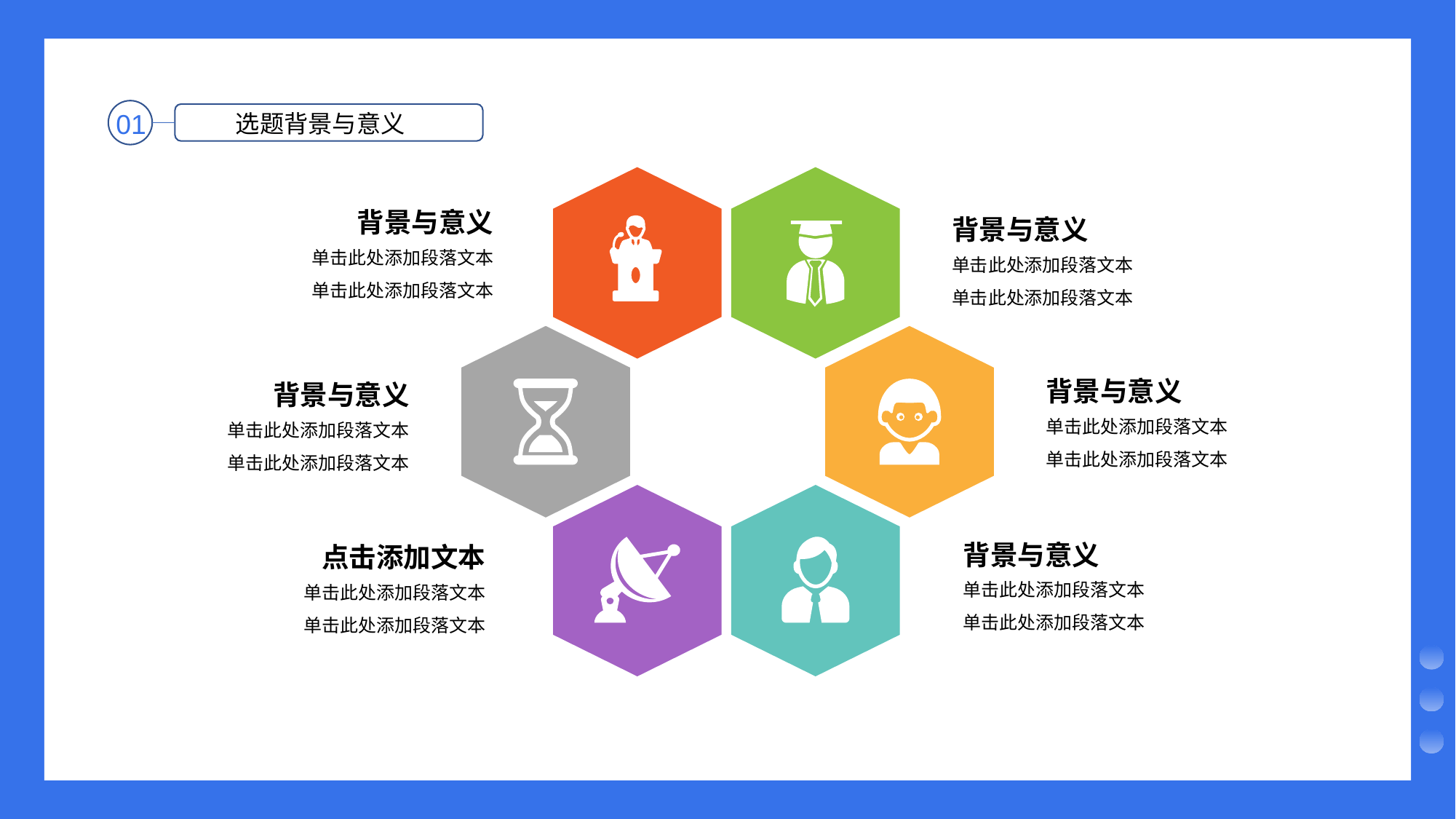

01
选题背景与意义

背景与意义
背景与意义
单击此处添加段落文本
单击此处添加段落文本
单击此处添加段落文本
单击此处添加段落文本
背景与意义
背景与意义
单击此处添加段落文本
单击此处添加段落文本
单击此处添加段落文本
单击此处添加段落文本
背景与意义
点击添加文本
单击此处添加段落文本
单击此处添加段落文本
单击此处添加段落文本
单击此处添加段落文本